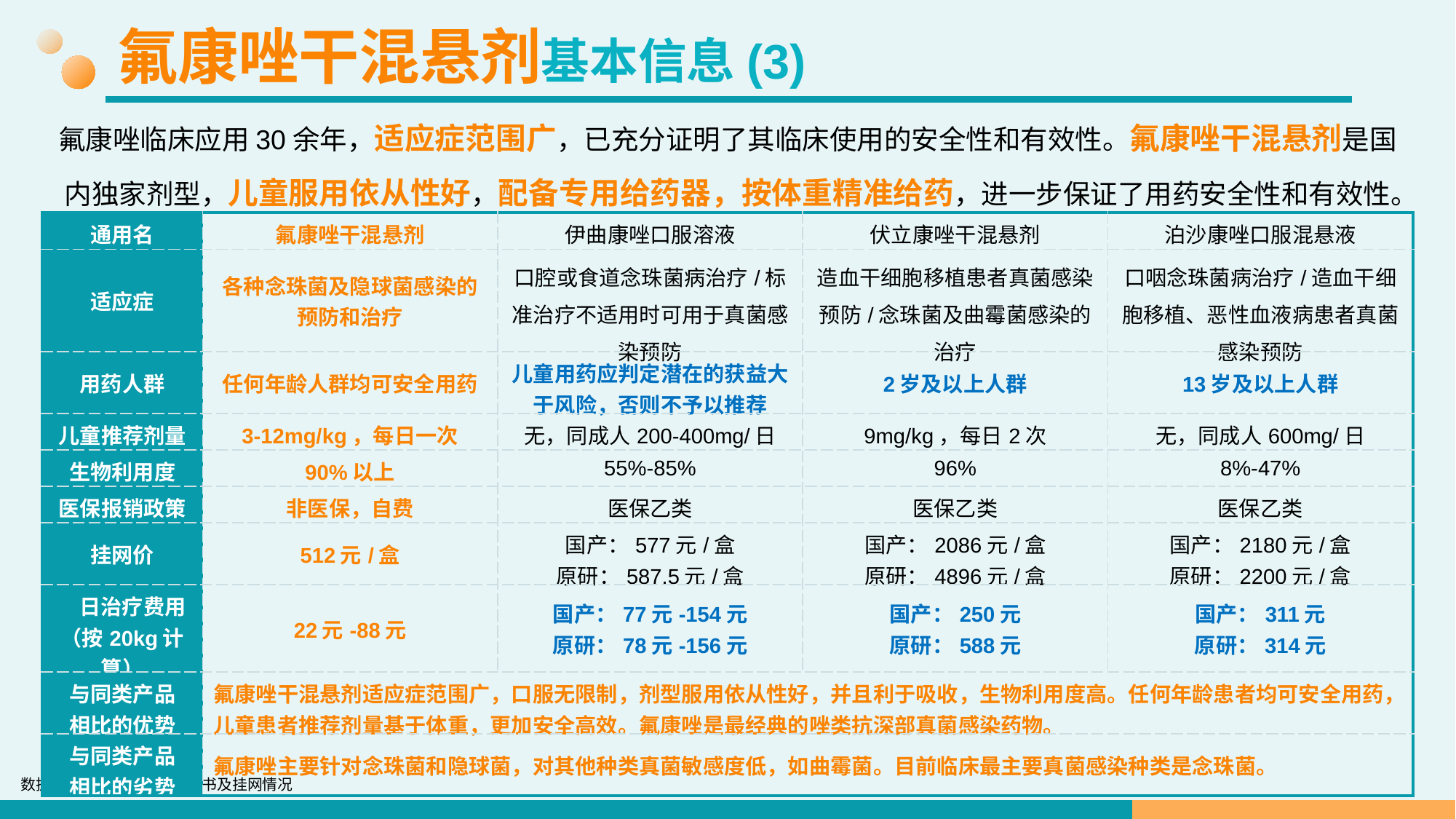

氟康唑干混悬剂基本信息(3)
氟康唑临床应用30余年，适应症范围广，已充分证明了其临床使用的安全性和有效性。氟康唑干混悬剂是国内独家剂型，儿童服用依从性好，配备专用给药器，按体重精准给药，进一步保证了用药安全性和有效性。
| 通用名 | 氟康唑干混悬剂 | 伊曲康唑口服溶液 | 伏立康唑干混悬剂 | 泊沙康唑口服混悬液 |
| --- | --- | --- | --- | --- |
| 适应症 | 各种念珠菌及隐球菌感染的预防和治疗 | 口腔或食道念珠菌病治疗/标准治疗不适用时可用于真菌感染预防 | 造血干细胞移植患者真菌感染预防/念珠菌及曲霉菌感染的治疗 | 口咽念珠菌病治疗/造血干细胞移植、恶性血液病患者真菌感染预防 |
| 用药人群 | 任何年龄人群均可安全用药 | 儿童用药应判定潜在的获益大于风险，否则不予以推荐 | 2岁及以上人群 | 13岁及以上人群 |
| 儿童推荐剂量 | 3-12mg/kg，每日一次 | 无，同成人200-400mg/日 | 9mg/kg，每日2次 | 无，同成人600mg/日 |
| 生物利用度 | 90%以上 | 55%-85% | 96% | 8%-47% |
| 医保报销政策 | 非医保，自费 | 医保乙类 | 医保乙类 | 医保乙类 |
| 挂网价 | 512元/盒 | 国产：577元/盒 原研：587.5元/盒 | 国产：2086元/盒 原研：4896元/盒 | 国产：2180元/盒 原研：2200元/盒 |
| 日治疗费用 （按20kg计算） | 22元-88元 | 国产：77元-154元 原研：78元-156元 | 国产：250元 原研：588元 | 国产：311元 原研：314元 |
| 与同类产品 相比的优势 | 氟康唑干混悬剂适应症范围广，口服无限制，剂型服用依从性好，并且利于吸收，生物利用度高。任何年龄患者均可安全用药，儿童患者推荐剂量基于体重，更加安全高效。氟康唑是最经典的唑类抗深部真菌感染药物。 |  |  |  |
| 与同类产品 相比的劣势 | 氟康唑主要针对念珠菌和隐球菌，对其他种类真菌敏感度低，如曲霉菌。目前临床最主要真菌感染种类是念珠菌。 |  |  |  |
数据来源：各产品上市说明书及挂网情况